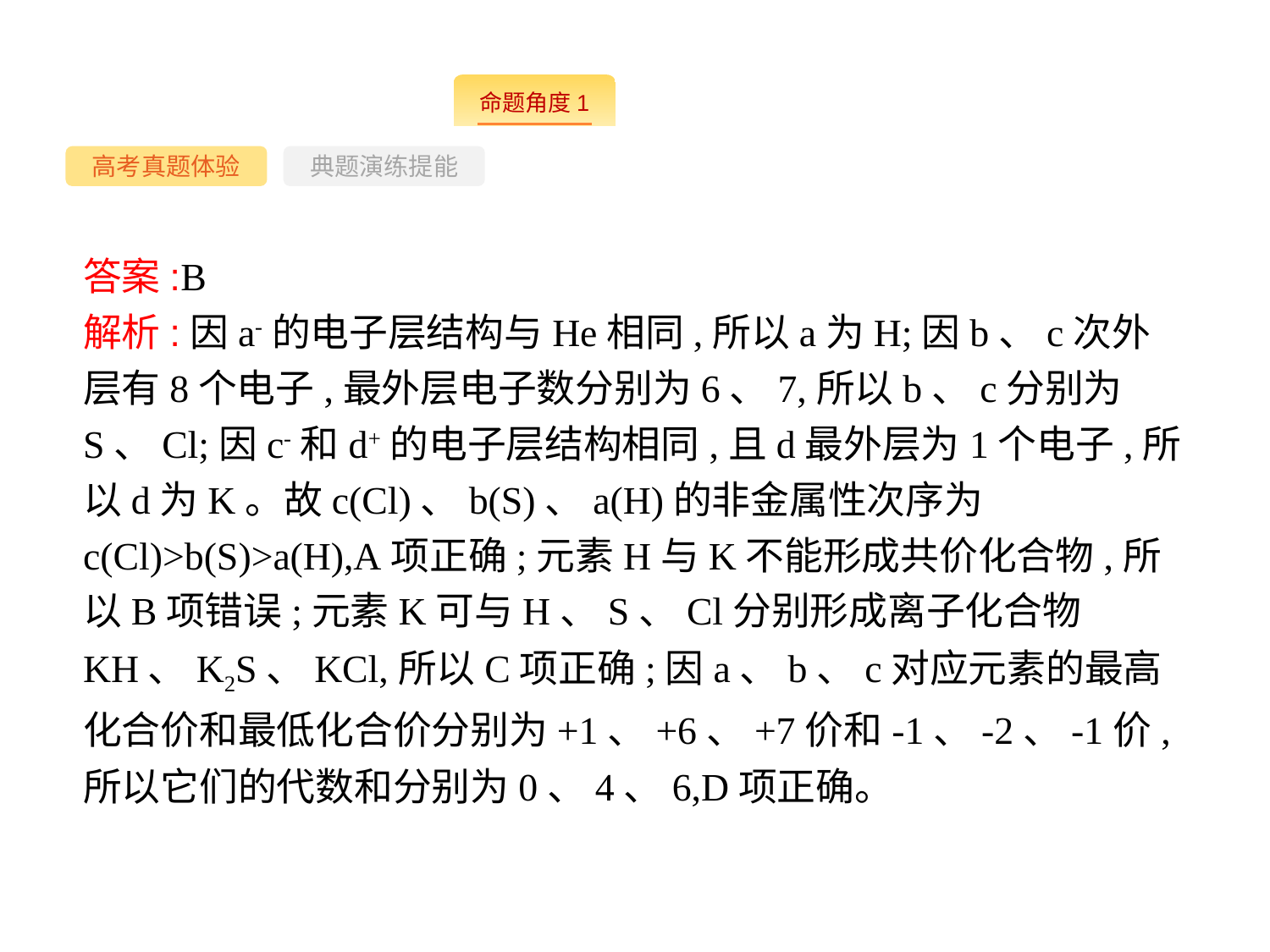

-15-
高考真题体验
典题演练提能
答案:B
解析:因a-的电子层结构与He相同,所以a为H;因b、c次外层有8个电子,最外层电子数分别为6、7,所以b、c分别为S、Cl;因c-和d+的电子层结构相同,且d最外层为1个电子,所以d为K。故c(Cl)、b(S)、a(H)的非金属性次序为c(Cl)>b(S)>a(H),A项正确;元素H与K不能形成共价化合物,所以B项错误;元素K可与H、S、Cl分别形成离子化合物KH、K2S、KCl,所以C项正确;因a、b、c对应元素的最高化合价和最低化合价分别为+1、+6、+7价和-1、-2、-1价,所以它们的代数和分别为0、4、6,D项正确。